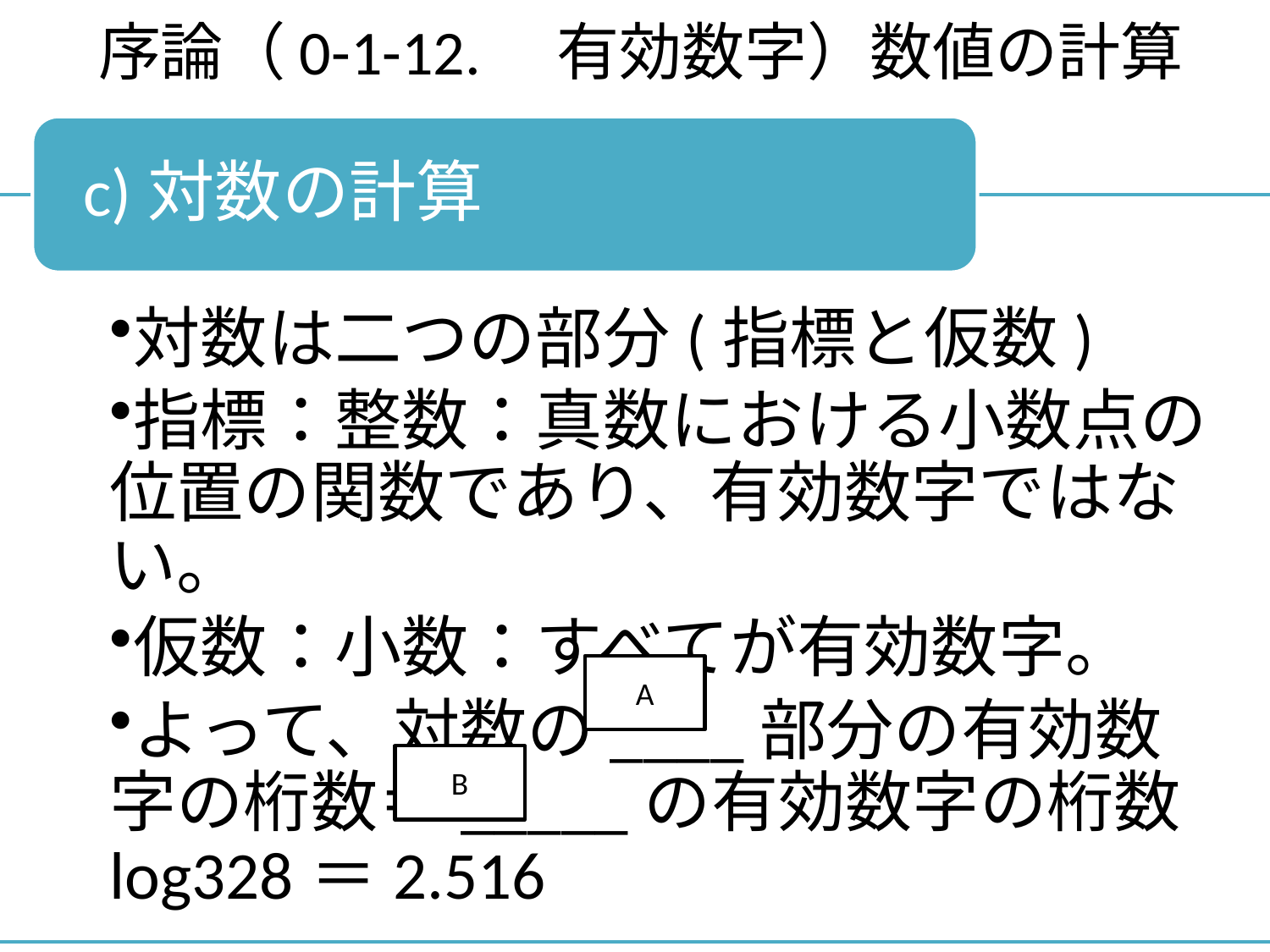

# 序論（0-1-12.　有効数字）数値の計算
対数は二つの部分(指標と仮数)
指標：整数：真数における小数点の位置の関数であり、有効数字ではない。
仮数：小数：すべてが有効数字。
よって、対数の____部分の有効数字の桁数＝_____の有効数字の桁数
log328＝2.516
c)対数の計算
A
B